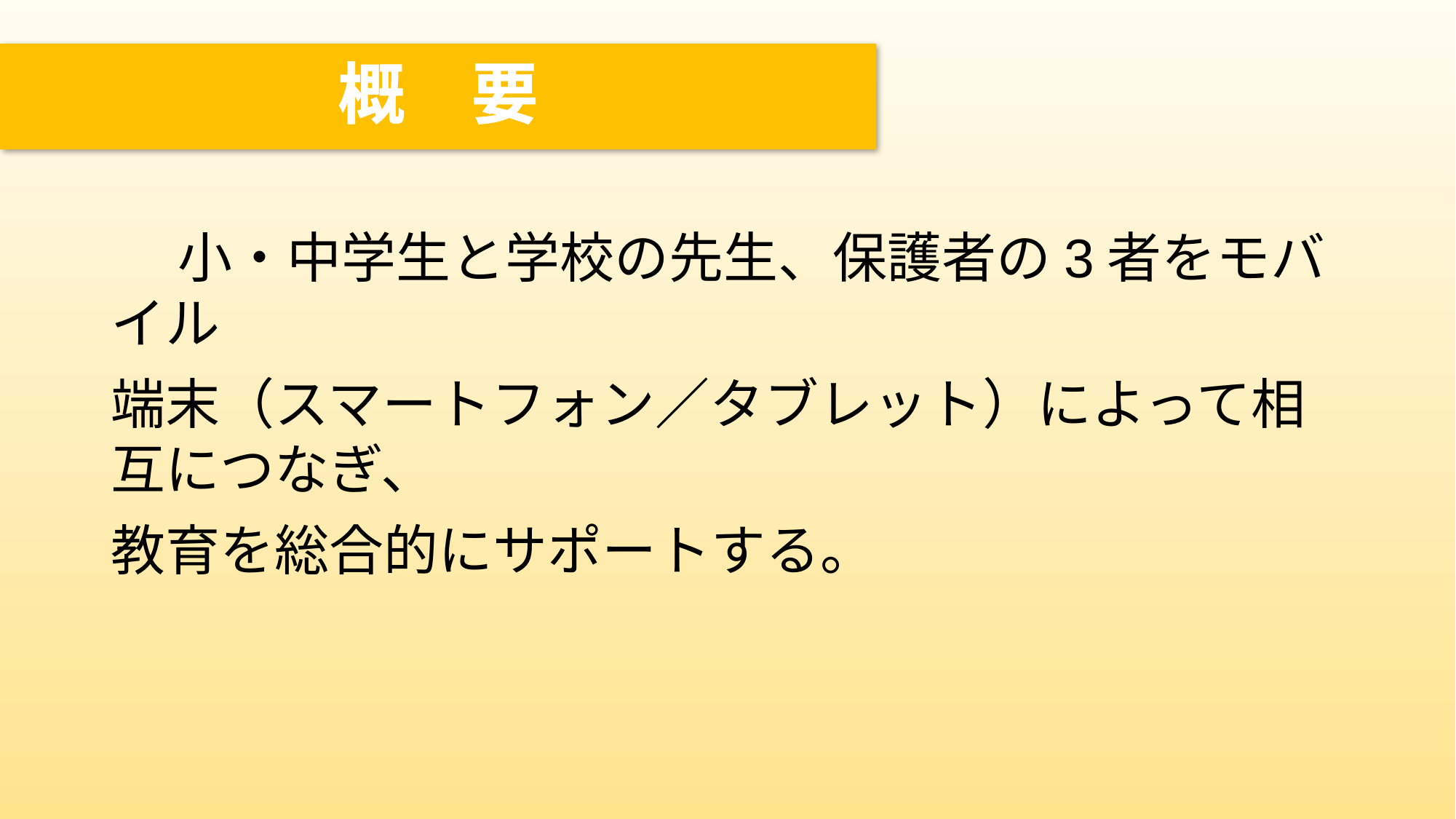

# 概　要
　 小・中学生と学校の先生、保護者の3者をモバイル
端末（スマートフォン／タブレット）によって相互につなぎ、
教育を総合的にサポートする。